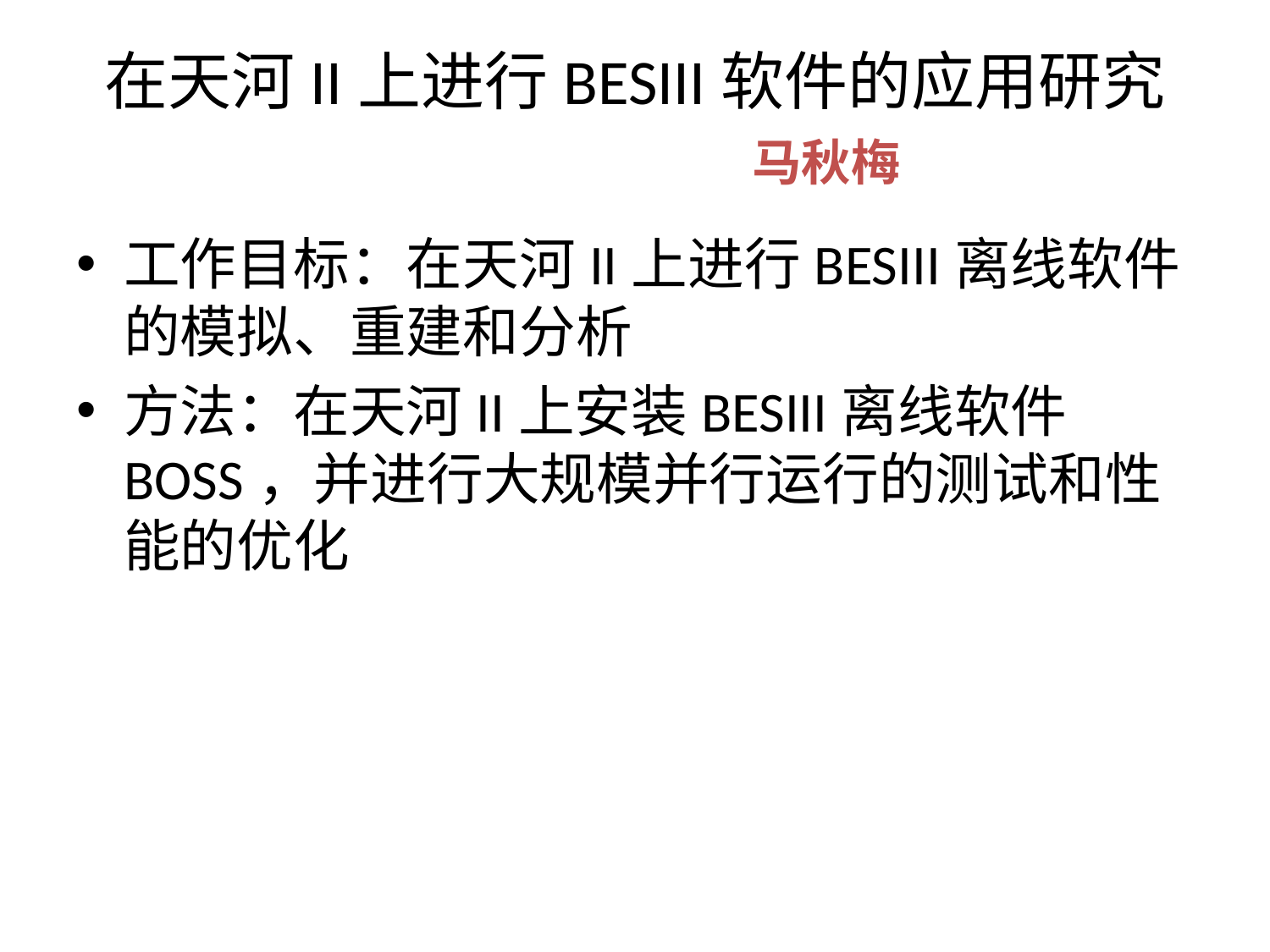

# 在天河II上进行BESIII软件的应用研究 马秋梅
工作目标：在天河II上进行BESIII离线软件的模拟、重建和分析
方法：在天河II上安装BESIII离线软件BOSS，并进行大规模并行运行的测试和性能的优化